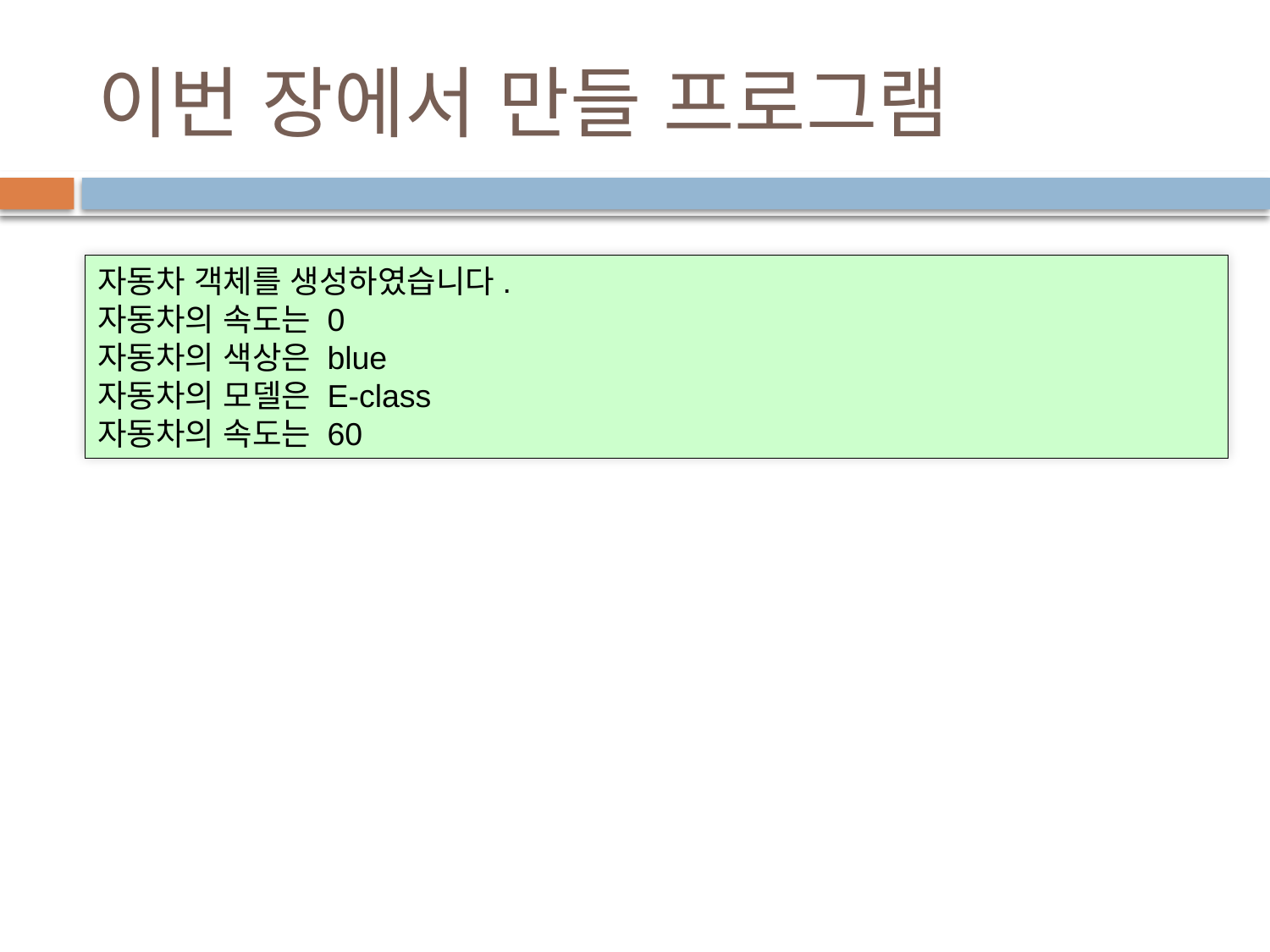

# 이번 장에서 만들 프로그램
자동차 객체를 생성하였습니다.
자동차의 속도는 0
자동차의 색상은 blue
자동차의 모델은 E-class
자동차의 속도는 60